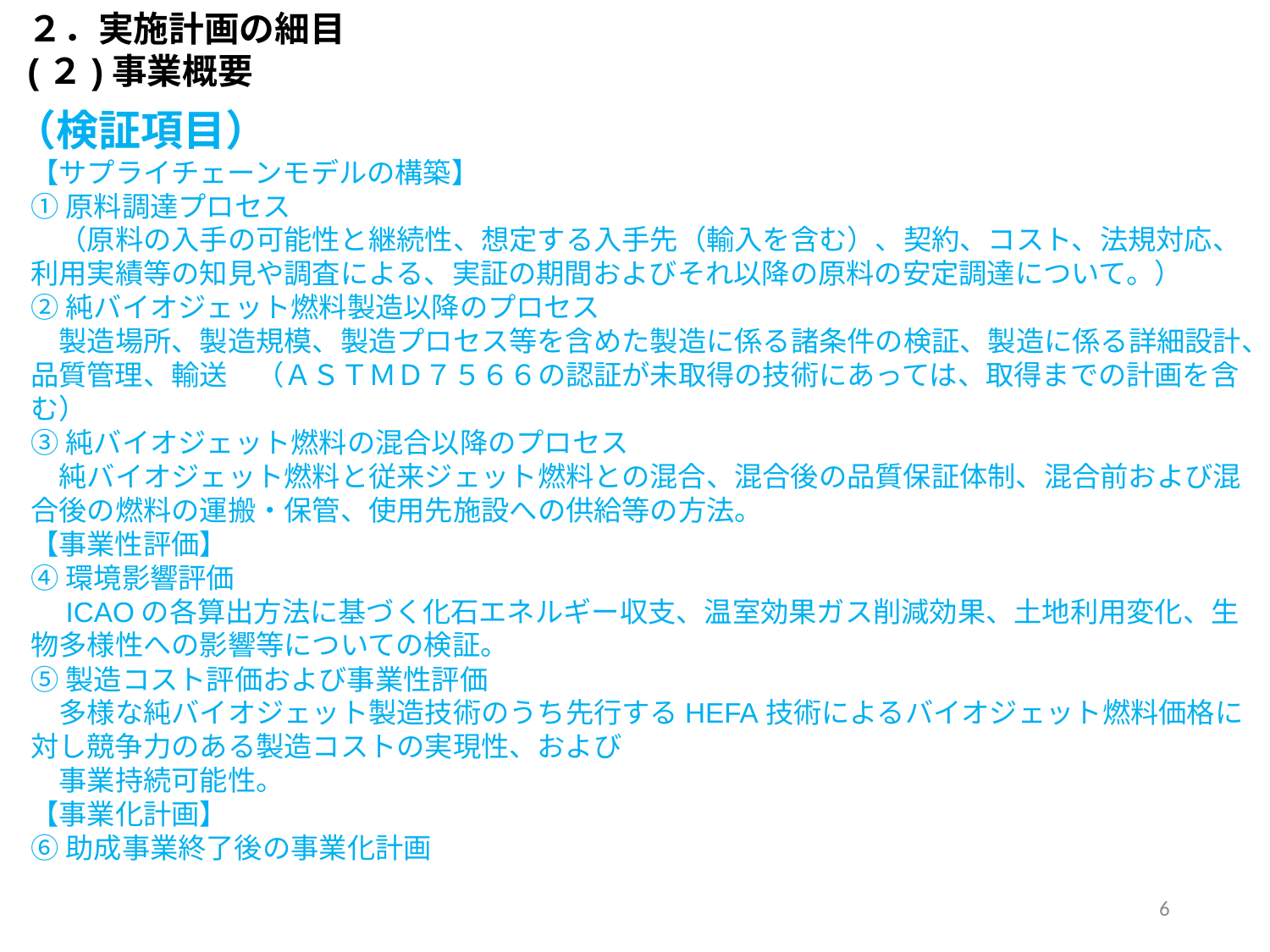

２．実施計画の細目
(２)事業概要
（検証項目）
【サプライチェーンモデルの構築】
①原料調達プロセス
　（原料の入手の可能性と継続性、想定する入手先（輸入を含む）、契約、コスト、法規対応、利用実績等の知見や調査による、実証の期間およびそれ以降の原料の安定調達について。）
②純バイオジェット燃料製造以降のプロセス
　製造場所、製造規模、製造プロセス等を含めた製造に係る諸条件の検証、製造に係る詳細設計、品質管理、輸送　（ＡＳＴＭＤ７５６６の認証が未取得の技術にあっては、取得までの計画を含む）
③純バイオジェット燃料の混合以降のプロセス
　純バイオジェット燃料と従来ジェット燃料との混合、混合後の品質保証体制、混合前および混合後の燃料の運搬・保管、使用先施設への供給等の方法。
【事業性評価】
④環境影響評価
　ICAOの各算出方法に基づく化石エネルギー収支、温室効果ガス削減効果、土地利用変化、生物多様性への影響等についての検証。
⑤製造コスト評価および事業性評価
　多様な純バイオジェット製造技術のうち先行するHEFA技術によるバイオジェット燃料価格に対し競争力のある製造コストの実現性、および
　事業持続可能性。
【事業化計画】
⑥助成事業終了後の事業化計画
6